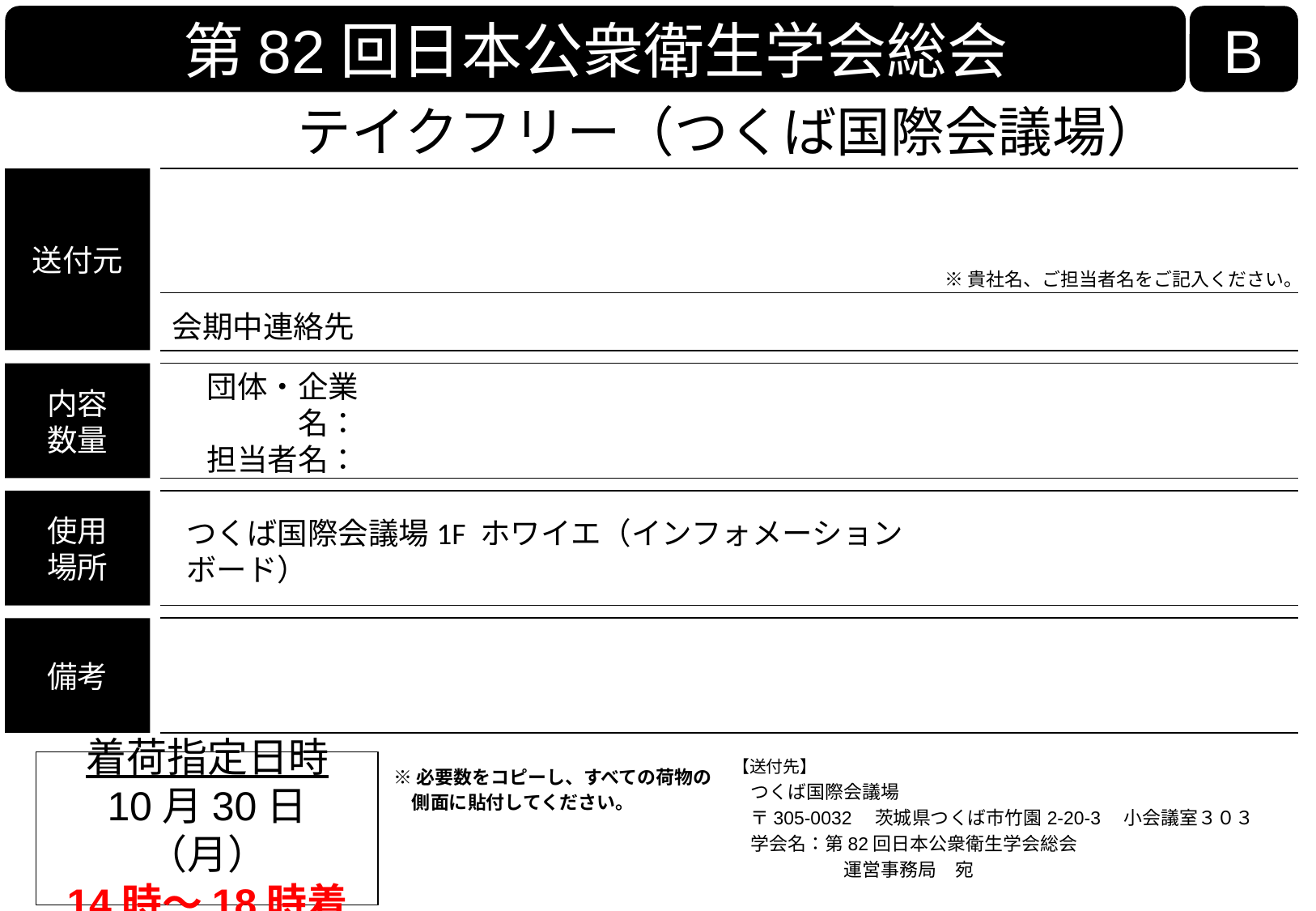

第82回日本公衆衛生学会総会
B
テイクフリー（つくば国際会議場）
送付元
※貴社名、ご担当者名をご記入ください。
会期中連絡先
内容
数量
団体・企業名：
担当者名：
使用
場所
つくば国際会議場1F ホワイエ（インフォメーションボード）
備考
【送付先】
つくば国際会議場
〒305-0032　茨城県つくば市竹園2-20-3　小会議室３０３
学会名：第82回日本公衆衛生学会総会
　　　　　運営事務局　宛

着荷指定日時
10月30日（月）
14時～18時着
※必要数をコピーし、すべての荷物の
　側面に貼付してください。